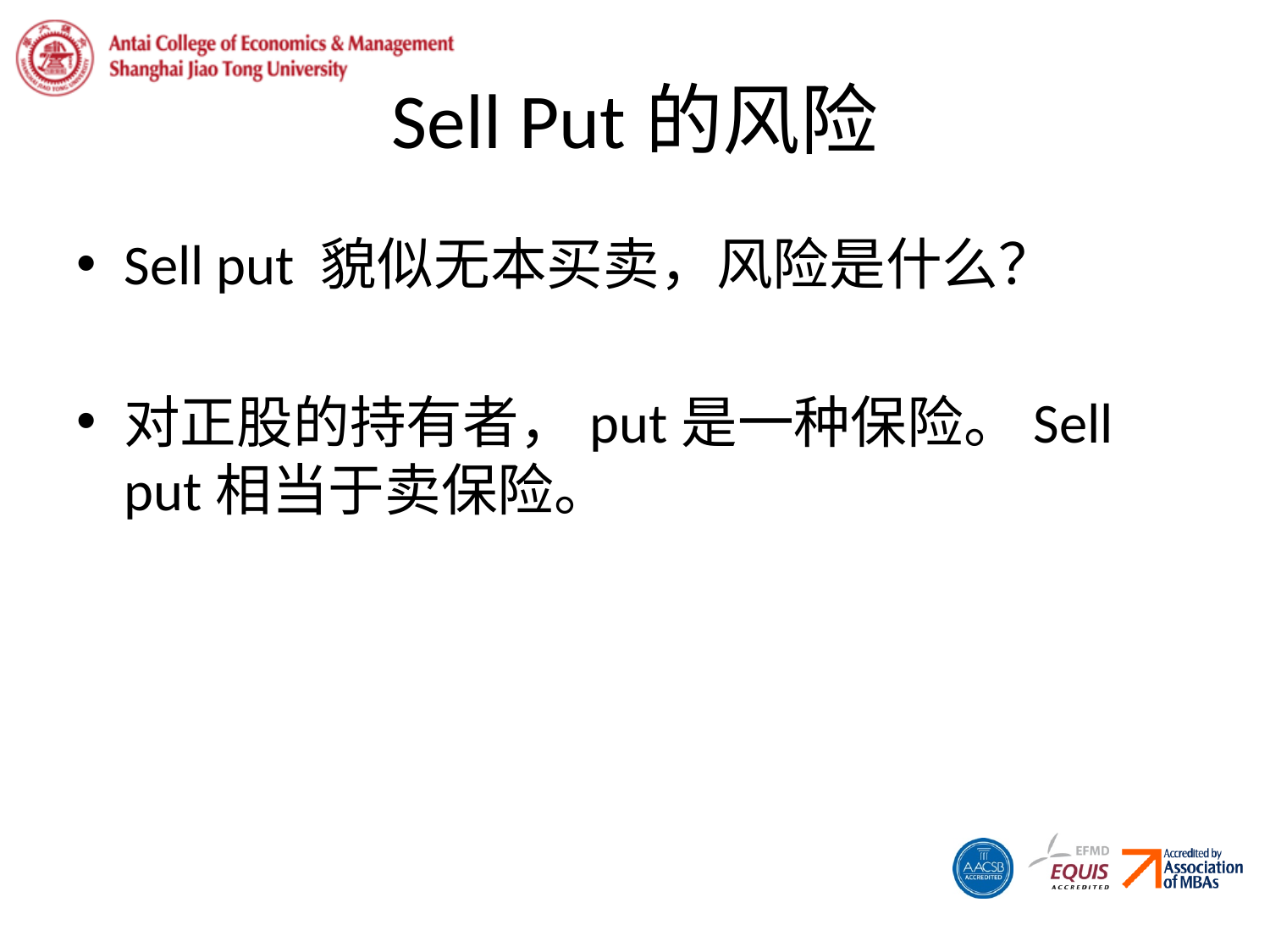

# Sell Put的风险
Sell put 貌似无本买卖，风险是什么？

对正股的持有者，put是一种保险。Sell put相当于卖保险。